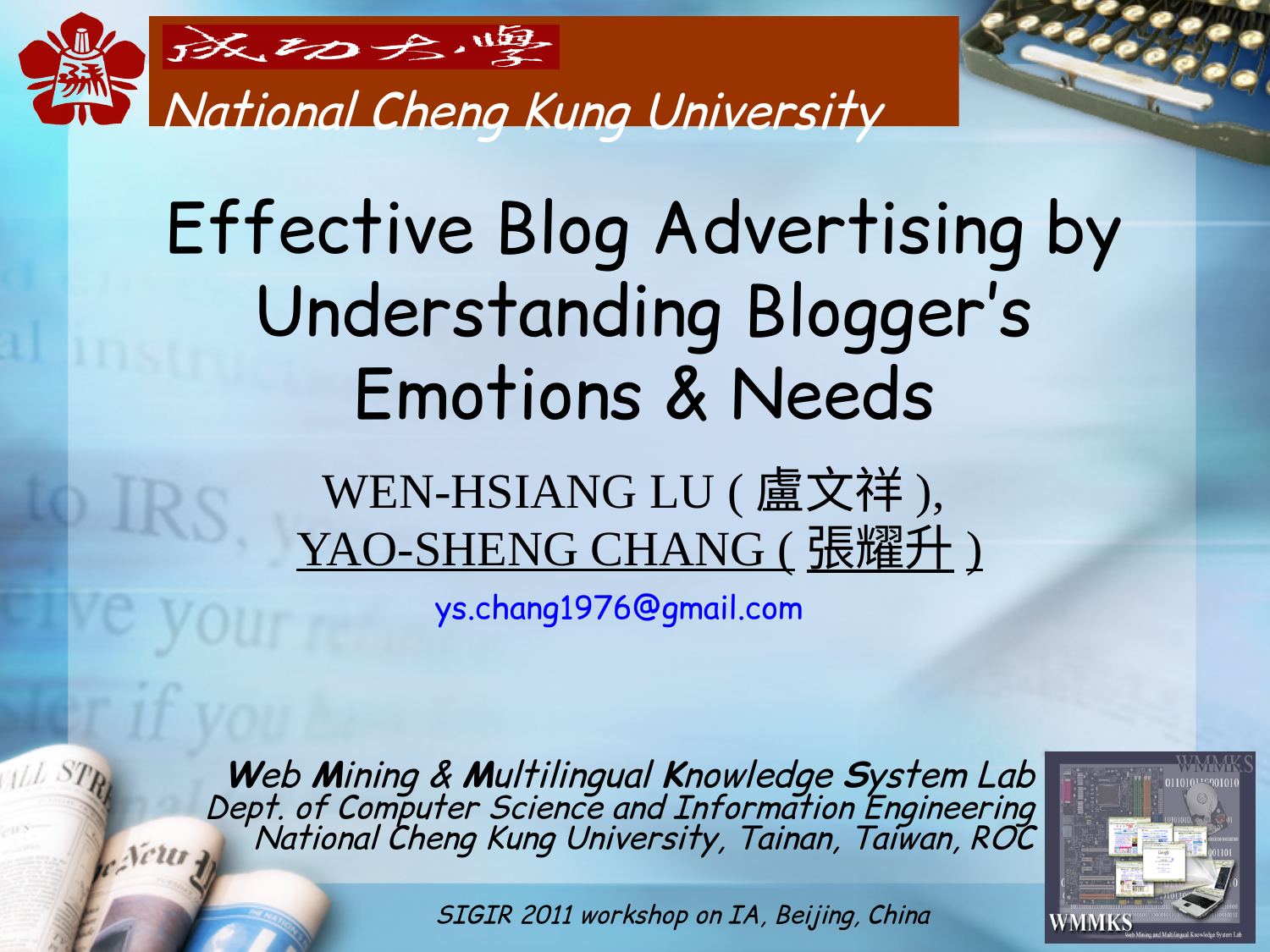

# Effective Blog Advertising by Understanding Blogger’s Emotions & Needs
WEN-HSIANG LU (盧文祥),
 YAO-SHENG CHANG (張耀升)

ys.chang1976@gmail.com
Web Mining & Multilingual Knowledge System Lab
Dept. of Computer Science and Information Engineering
National Cheng Kung University, Tainan, Taiwan, ROC

SIGIR 2011 workshop on IA, Beijing, China